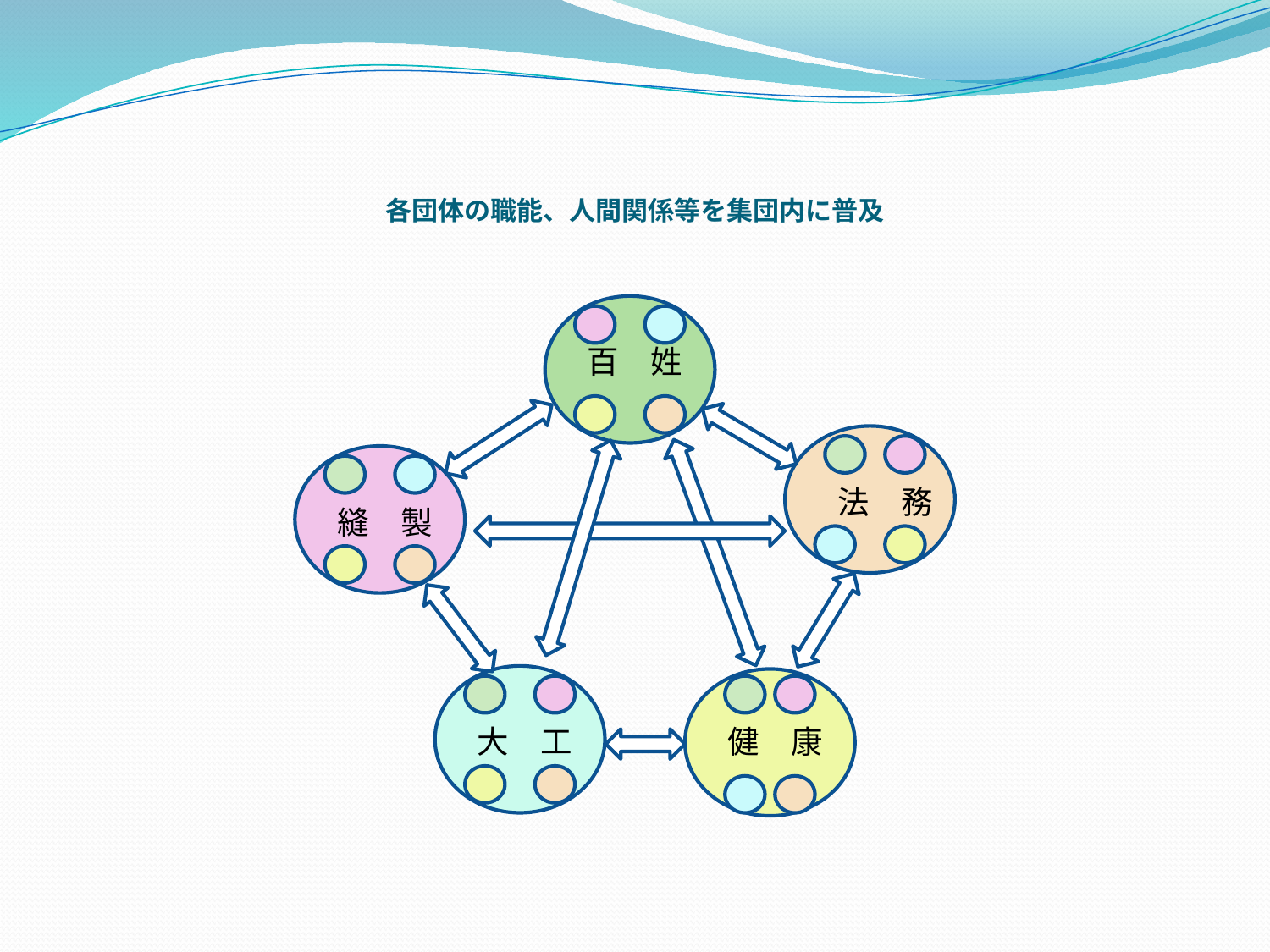

# 各団体の職能、人間関係等を集団内に普及

百　姓

法　務
縫　製

大　工
健　康